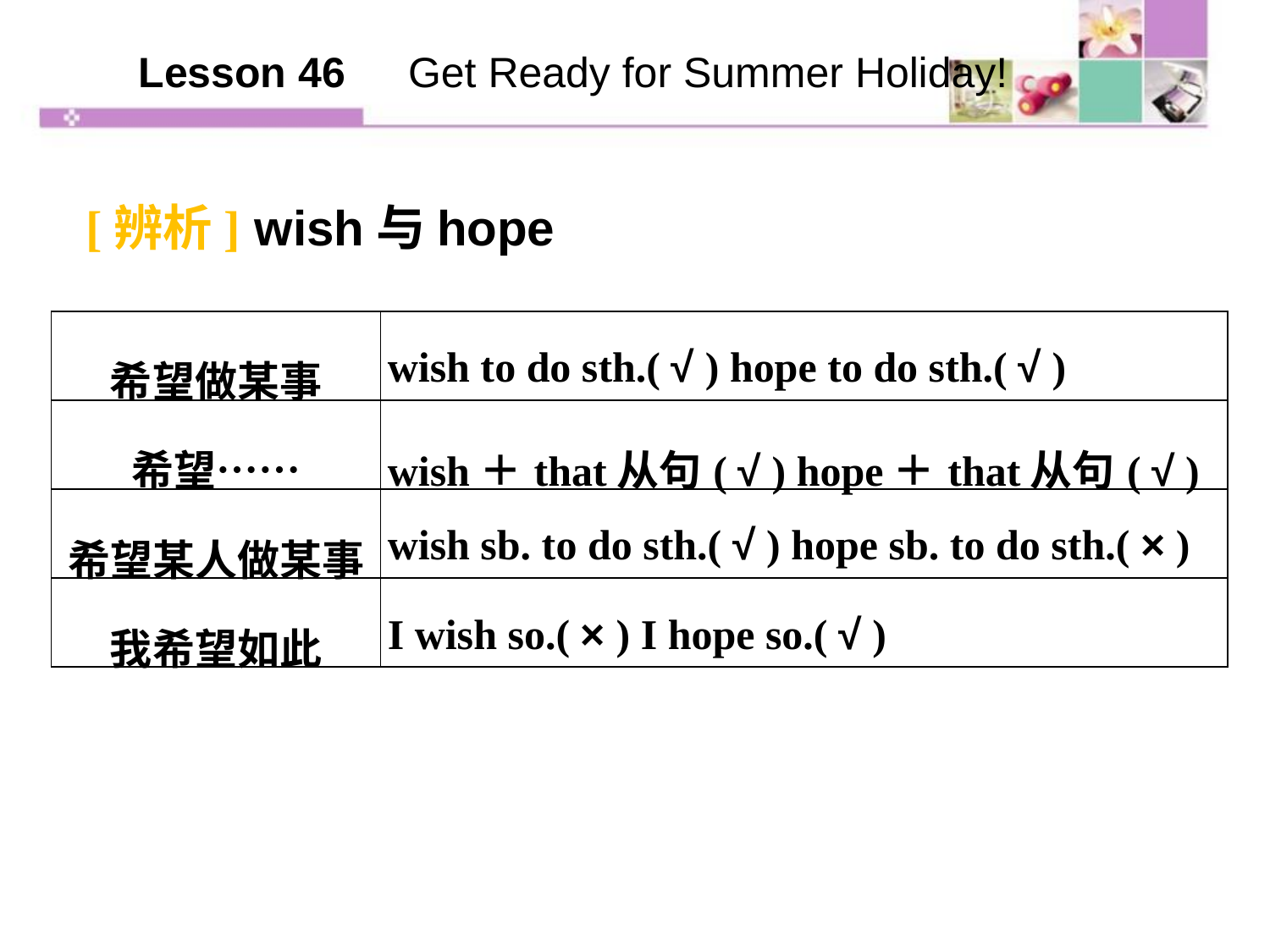

Lesson 46　Get Ready for Summer Holiday!
[辨析] wish与hope
| 希望做某事 | wish to do sth.( √ ) hope to do sth.( √ ) |
| --- | --- |
| 希望…… | wish＋that从句( √ ) hope＋that从句( √ ) |
| 希望某人做某事 | wish sb. to do sth.( √ ) hope sb. to do sth.( × ) |
| 我希望如此 | I wish so.( × ) I hope so.( √ ) |